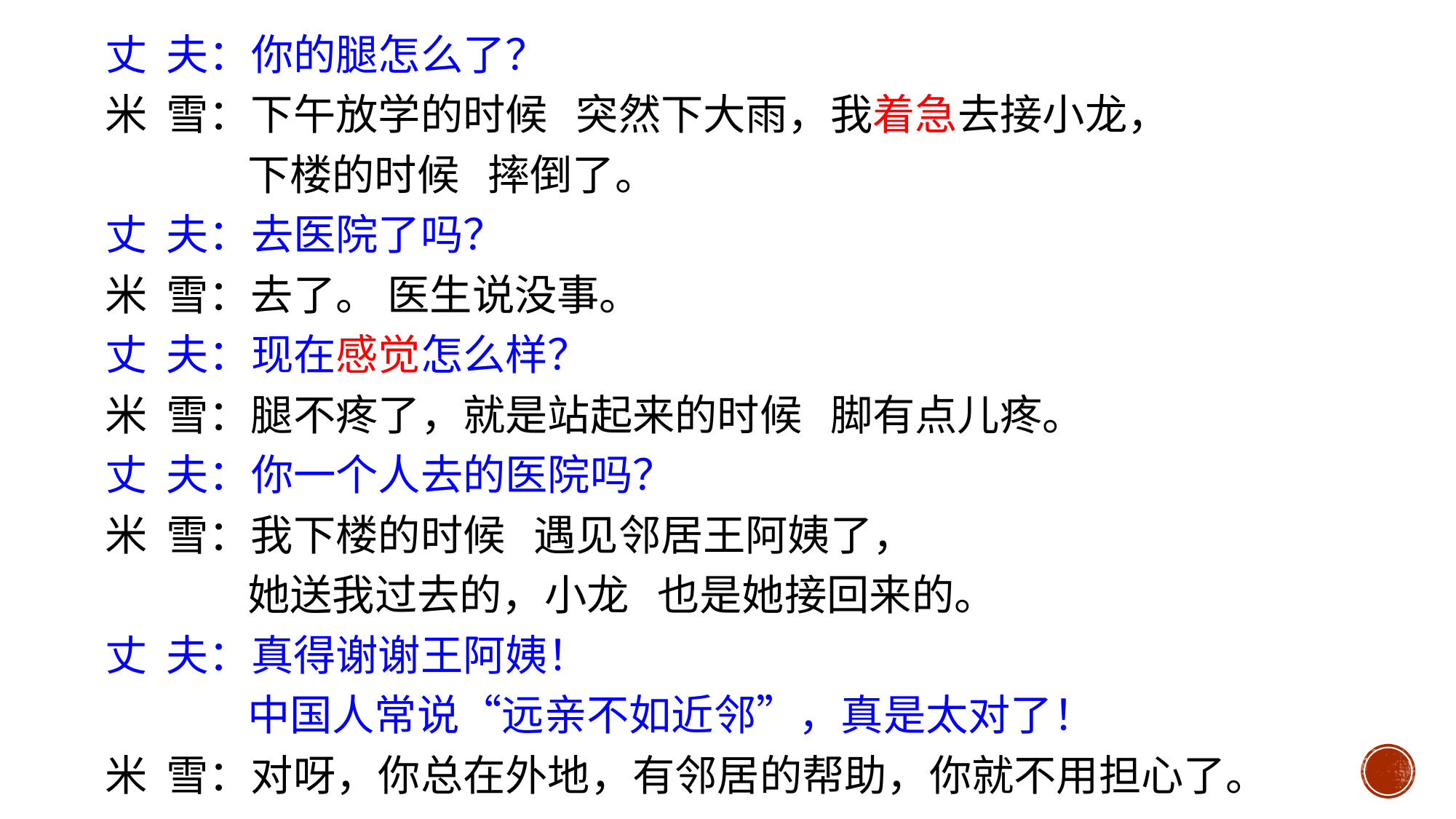

丈  夫：你的腿怎么了？
米  雪：下午放学的时候   突然下大雨，我着急去接小龙，
              下楼的时候   摔倒了。
丈  夫：去医院了吗？
米  雪：去了。 医生说没事。
丈  夫：现在感觉怎么样？
米  雪：腿不疼了，就是站起来的时候   脚有点儿疼。
丈  夫：你一个人去的医院吗？
米  雪：我下楼的时候   遇见邻居王阿姨了，
              她送我过去的，小龙   也是她接回来的。
丈  夫：真得谢谢王阿姨！
              中国人常说“远亲不如近邻”，真是太对了！
米  雪：对呀，你总在外地，有邻居的帮助，你就不用担心了。